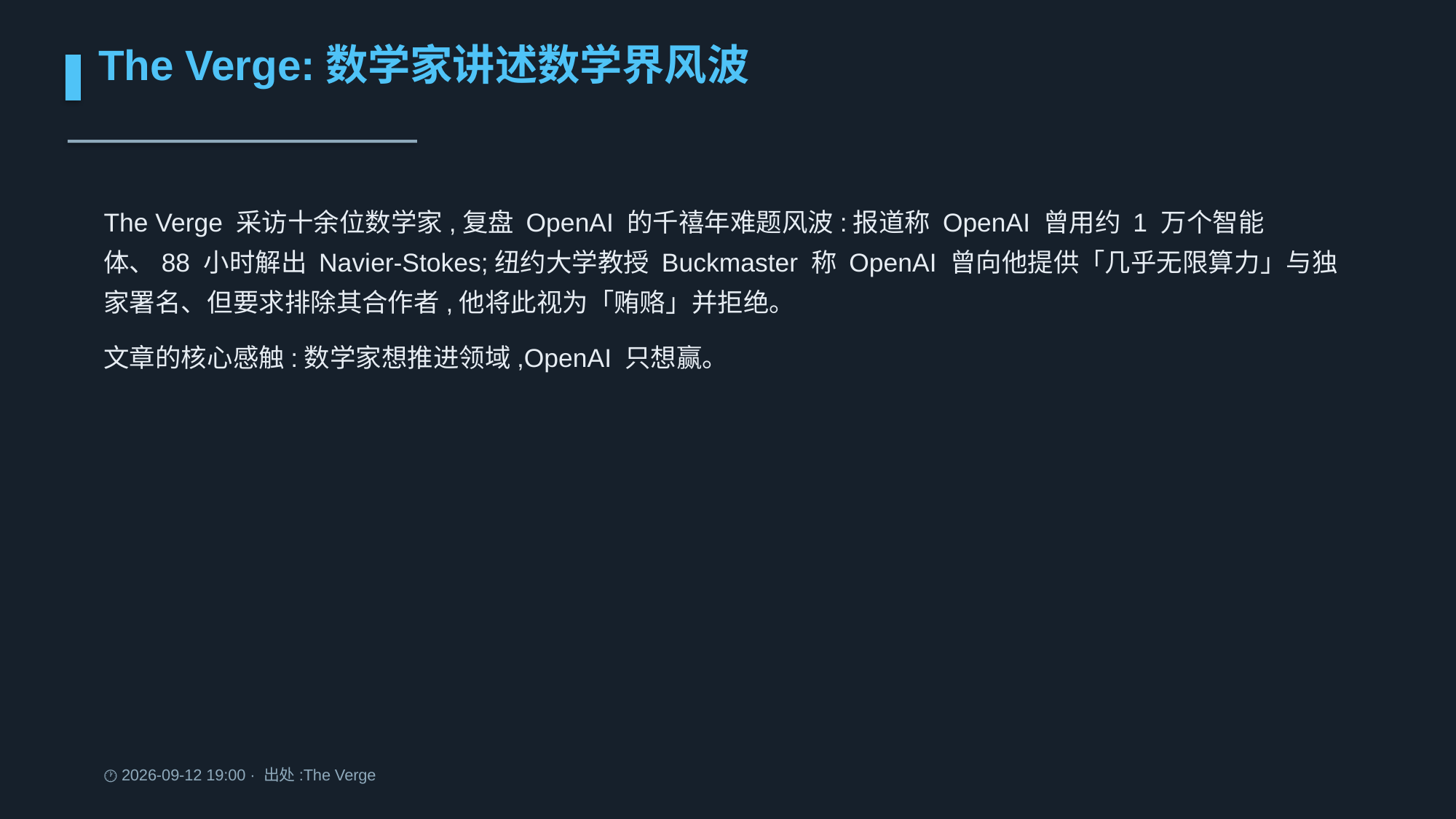

The Verge:数学家讲述数学界风波

The Verge 采访十余位数学家,复盘 OpenAI 的千禧年难题风波:报道称 OpenAI 曾用约 1 万个智能体、88 小时解出 Navier-Stokes;纽约大学教授 Buckmaster 称 OpenAI 曾向他提供「几乎无限算力」与独家署名、但要求排除其合作者,他将此视为「贿赂」并拒绝。
文章的核心感触:数学家想推进领域,OpenAI 只想赢。
🕐 2026-09-12 19:00 · 出处:The Verge